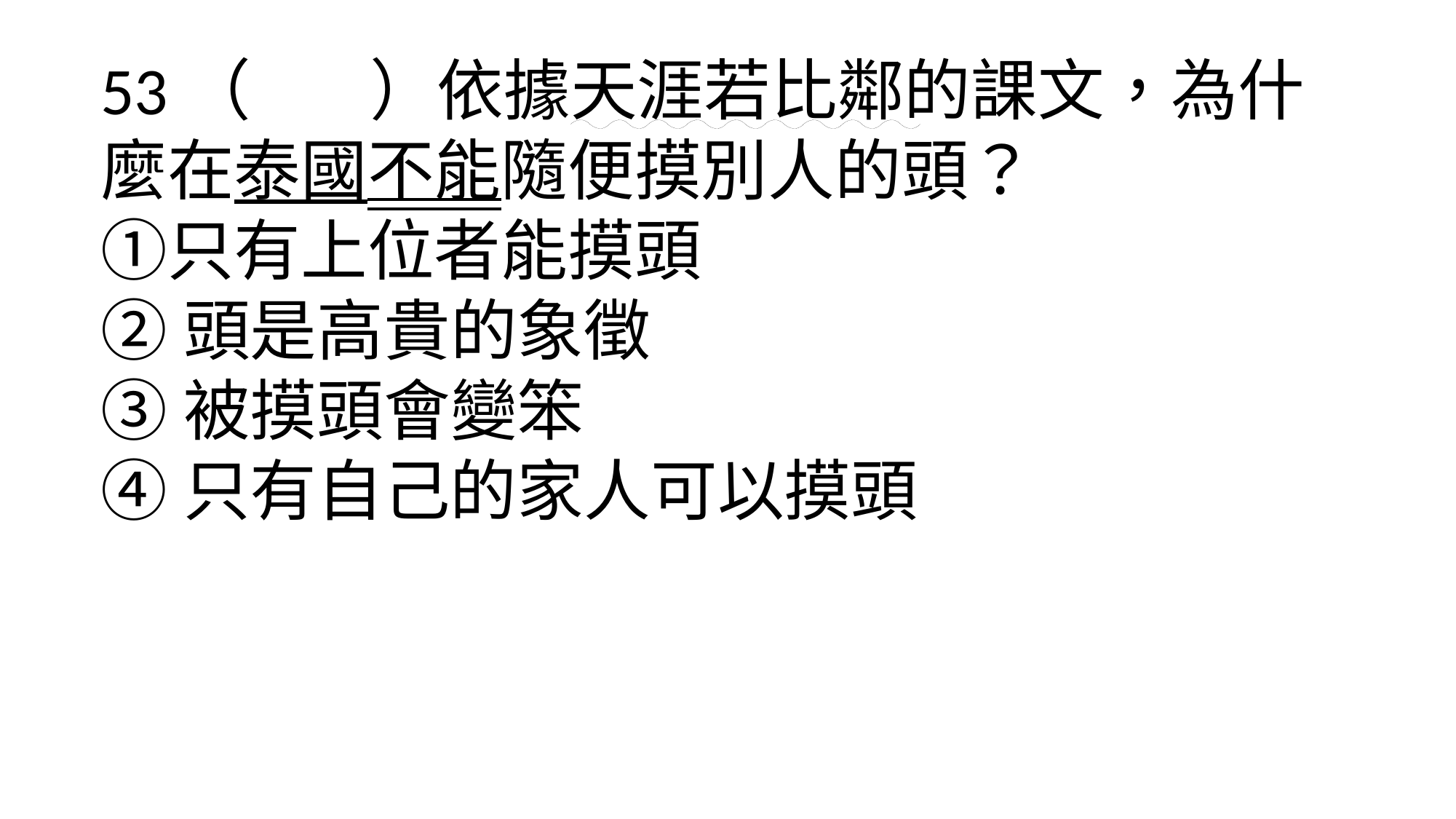

53（        ）依據天涯若比鄰的課文，為什麼在泰國不能隨便摸別人的頭？　
①只有上位者能摸頭
②頭是高貴的象徵
③被摸頭會變笨
④只有自己的家人可以摸頭